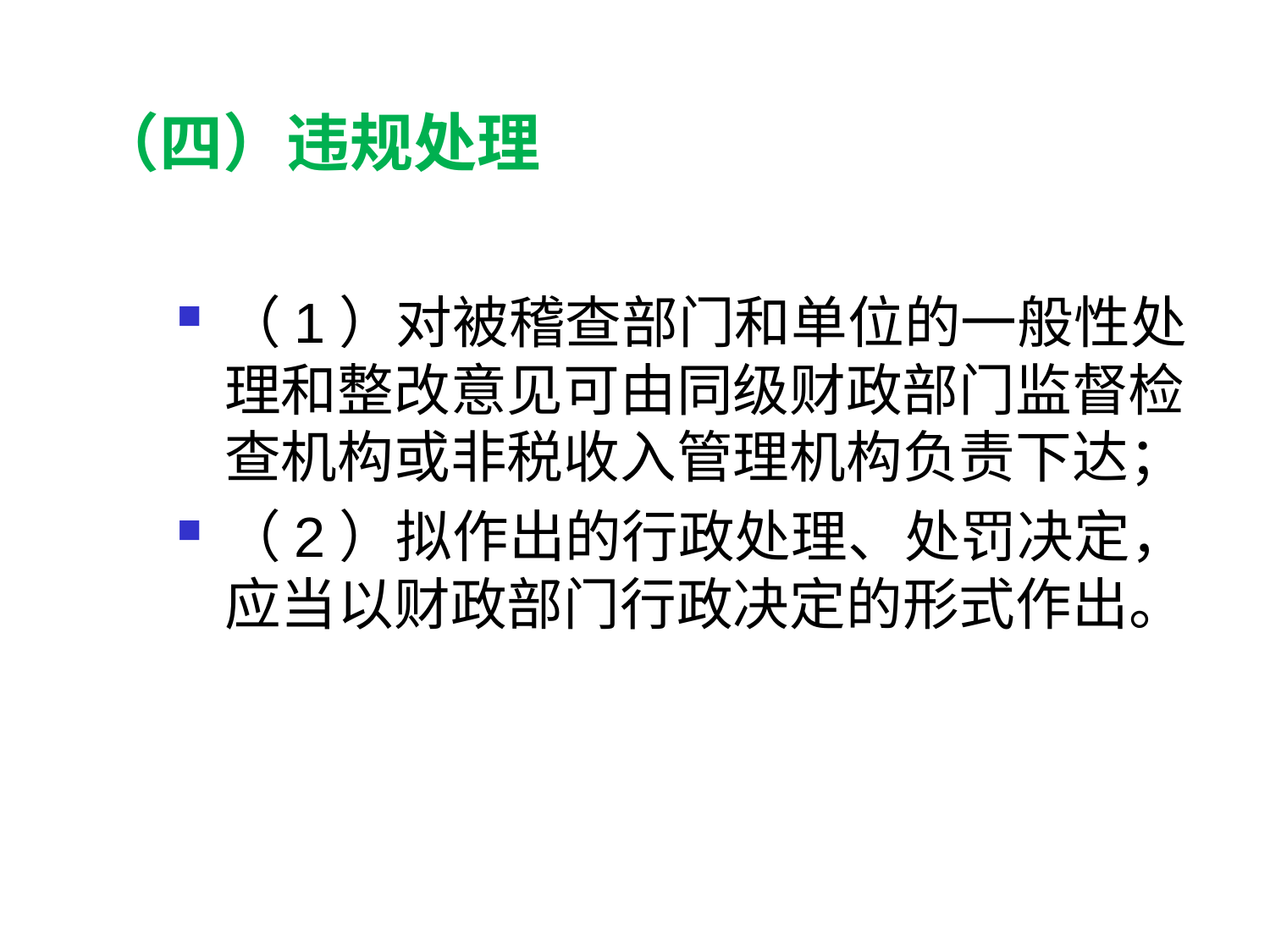

# （四）违规处理
（1）对被稽查部门和单位的一般性处理和整改意见可由同级财政部门监督检查机构或非税收入管理机构负责下达；
（2）拟作出的行政处理、处罚决定，应当以财政部门行政决定的形式作出。